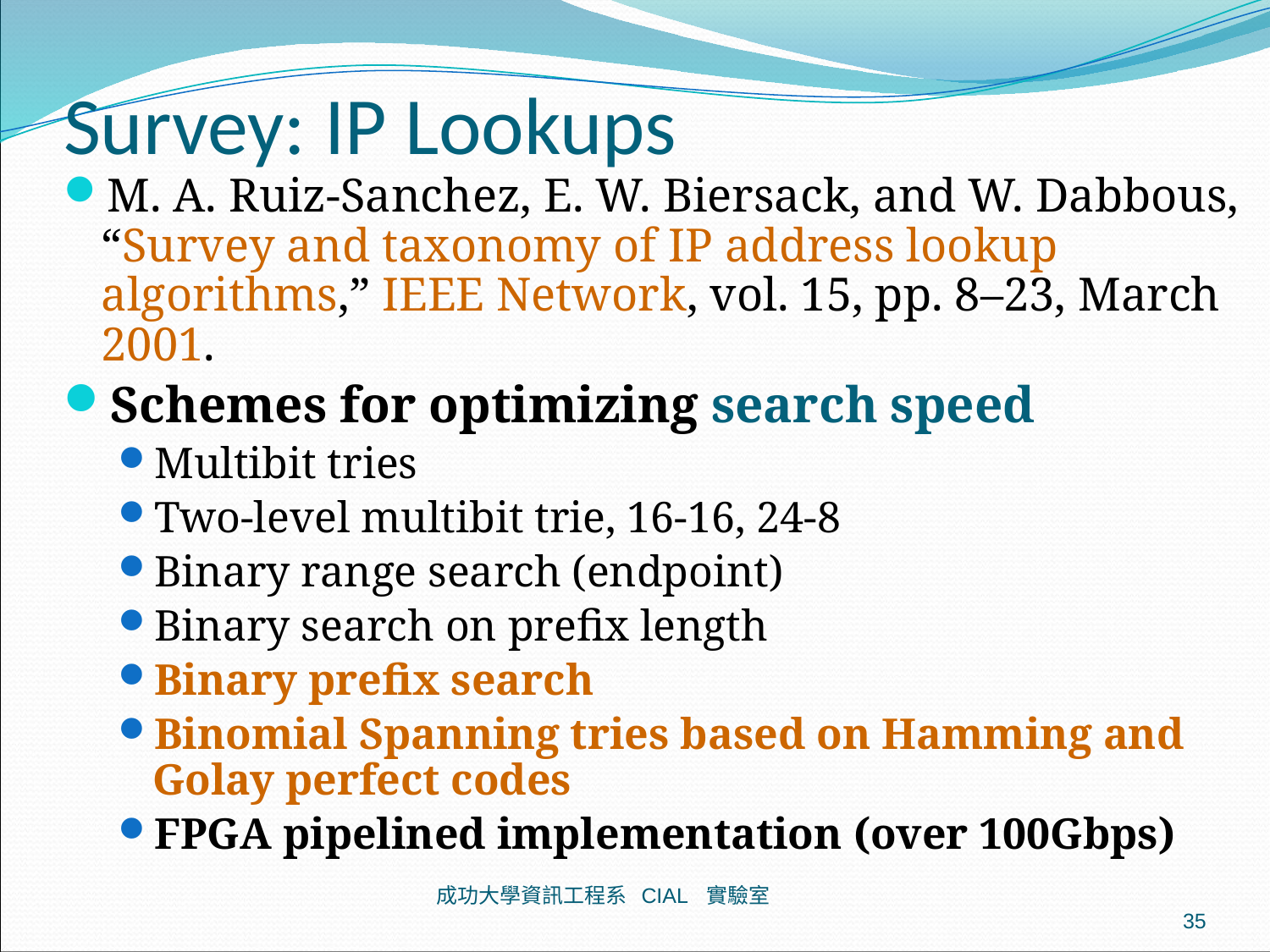

# Survey: IP Lookups
M. A. Ruiz-Sanchez, E. W. Biersack, and W. Dabbous, “Survey and taxonomy of IP address lookup algorithms,” IEEE Network, vol. 15, pp. 8–23, March 2001.
Schemes for optimizing search speed
Multibit tries
Two-level multibit trie, 16-16, 24-8
Binary range search (endpoint)
Binary search on prefix length
Binary prefix search
Binomial Spanning tries based on Hamming and Golay perfect codes
FPGA pipelined implementation (over 100Gbps)

成功大學資訊工程系  CIAL 實驗室

35